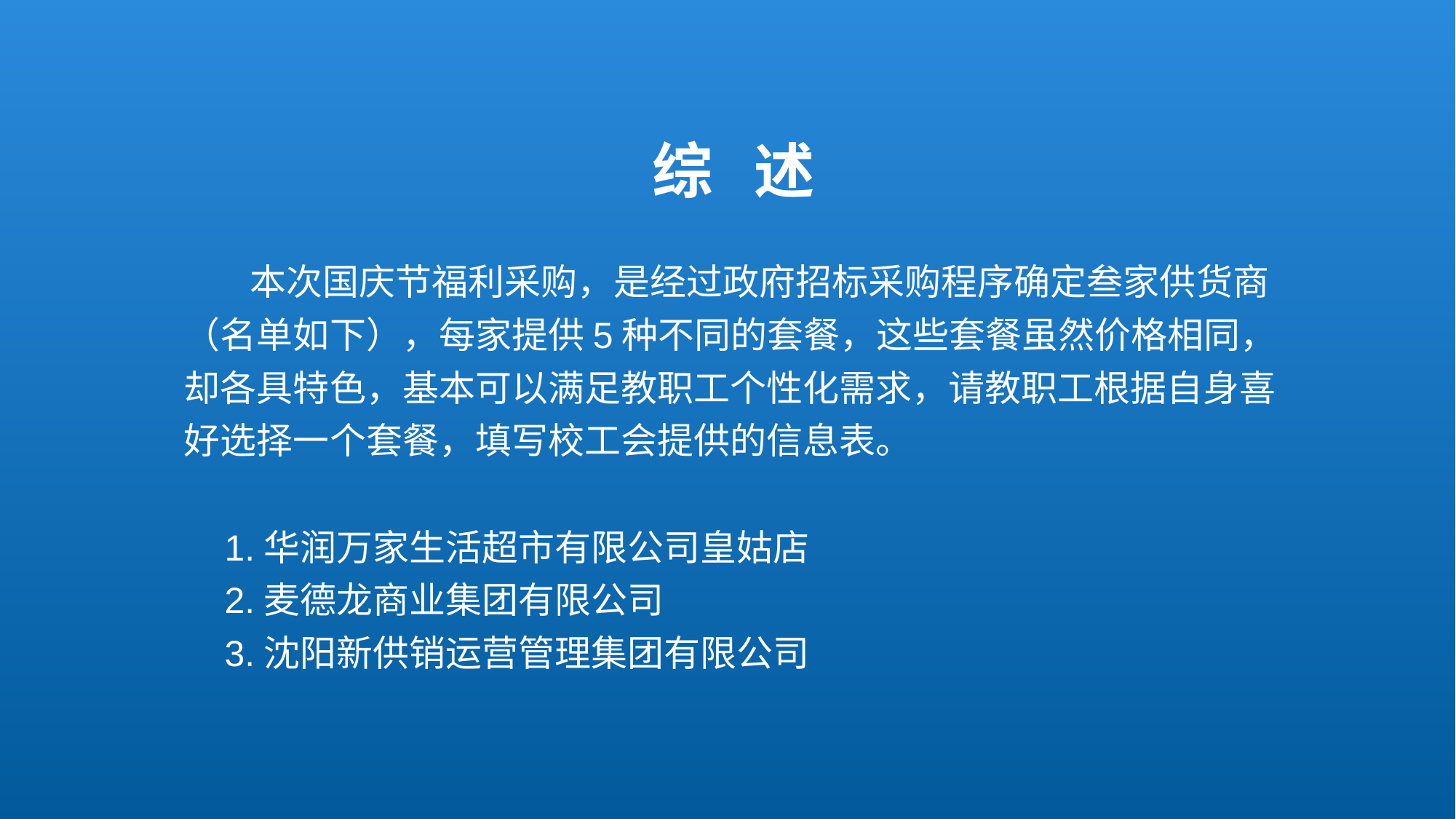

综   述

       本次国庆节福利采购，是经过政府招标采购程序确定叁家供货商（名单如下），每家提供5种不同的套餐，这些套餐虽然价格相同，却各具特色，基本可以满足教职工个性化需求，请教职工根据自身喜好选择一个套餐，填写校工会提供的信息表。

    1.华润万家生活超市有限公司皇姑店
    2.麦德龙商业集团有限公司
    3.沈阳新供销运营管理集团有限公司